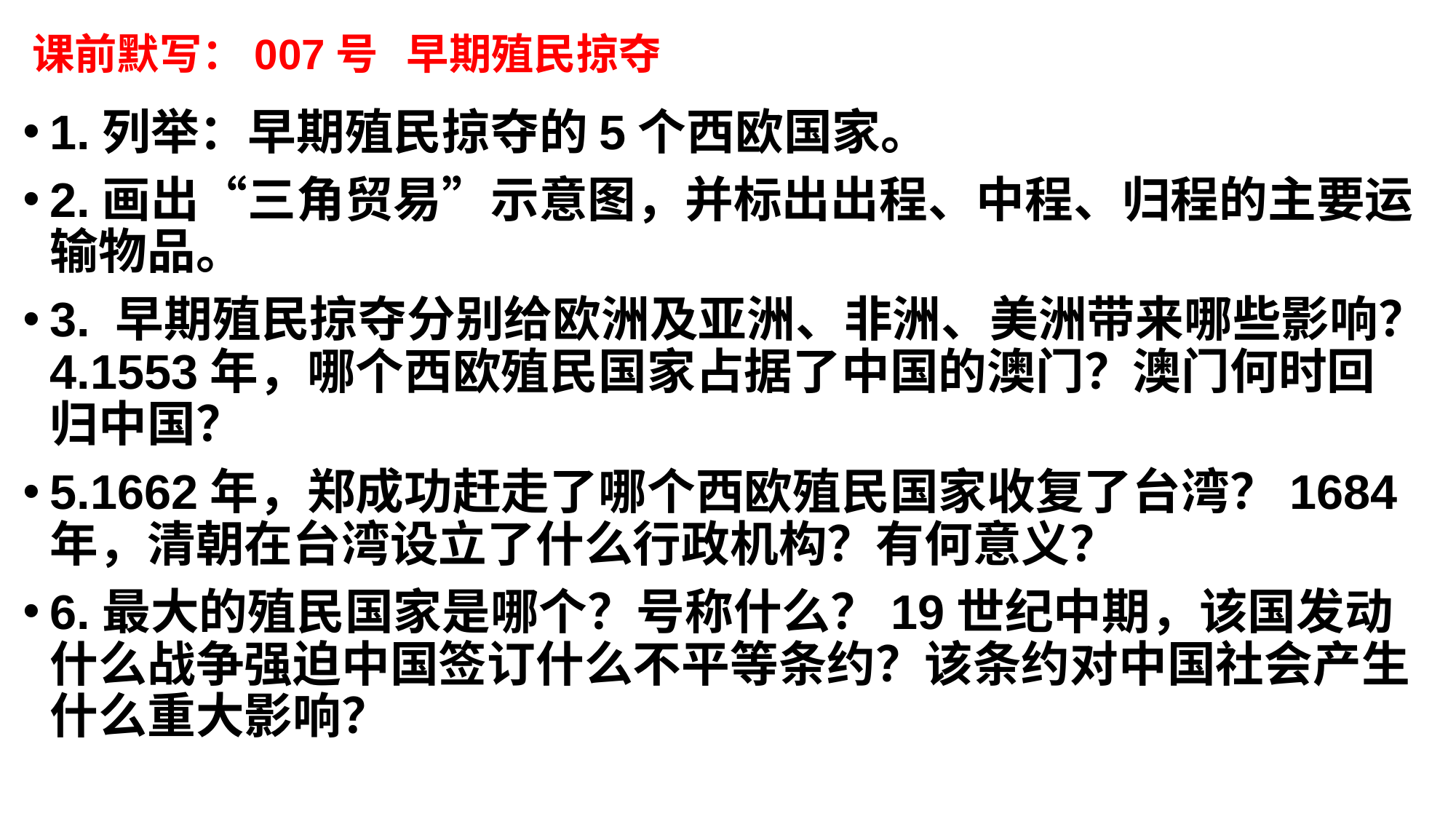

# 课前默写：007号   早期殖民掠夺
1.列举：早期殖民掠夺的5个西欧国家。
2.画出“三角贸易”示意图，并标出出程、中程、归程的主要运输物品。
3. 早期殖民掠夺分别给欧洲及亚洲、非洲、美洲带来哪些影响？4.1553年，哪个西欧殖民国家占据了中国的澳门？澳门何时回归中国？
5.1662年，郑成功赶走了哪个西欧殖民国家收复了台湾？1684年，清朝在台湾设立了什么行政机构？有何意义？
6.最大的殖民国家是哪个？号称什么？19世纪中期，该国发动什么战争强迫中国签订什么不平等条约？该条约对中国社会产生什么重大影响？